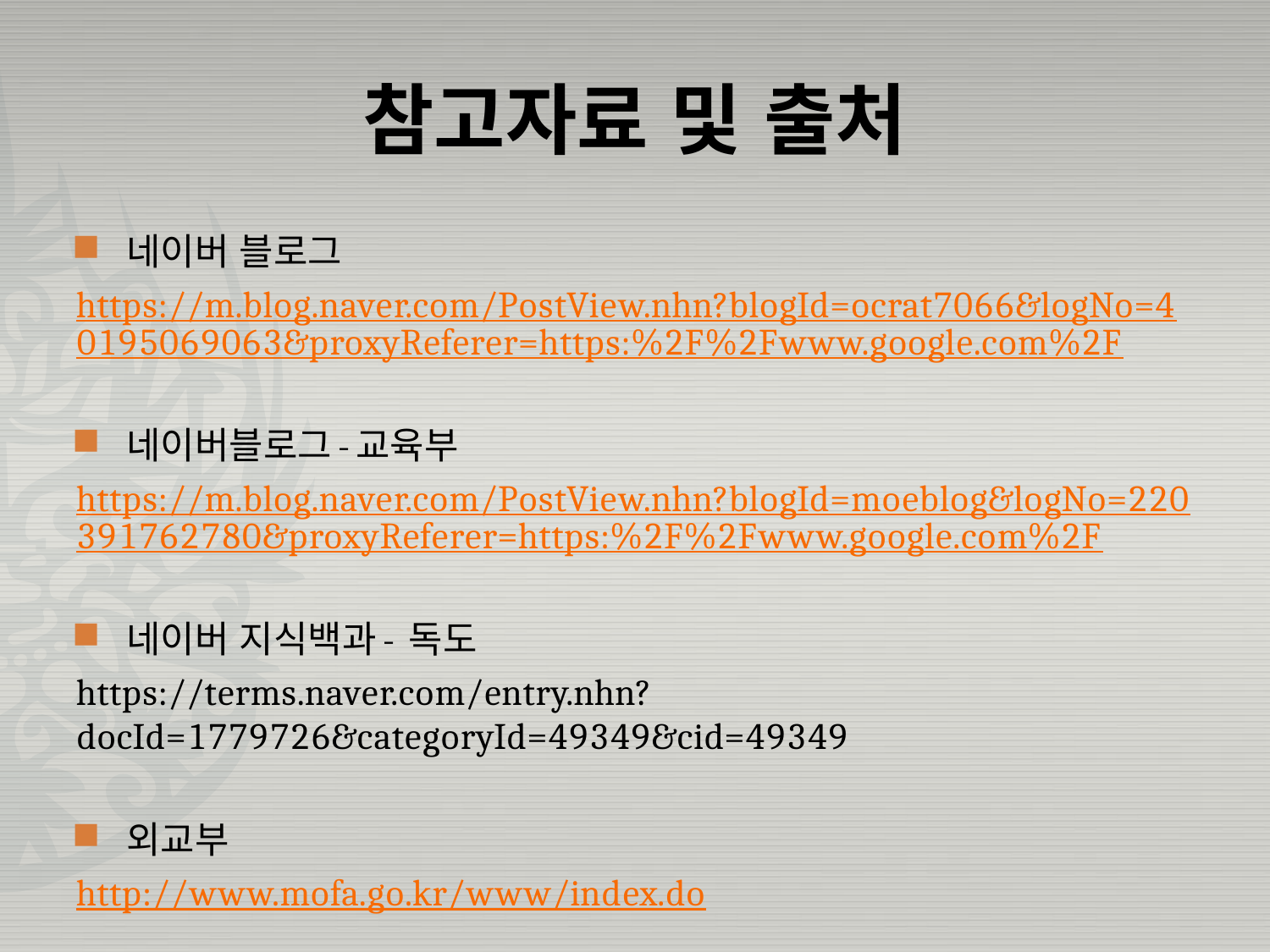

# 참고자료 및 출처
네이버 블로그
https://m.blog.naver.com/PostView.nhn?blogId=ocrat7066&logNo=40195069063&proxyReferer=https:%2F%2Fwww.google.com%2F

네이버블로그-교육부
https://m.blog.naver.com/PostView.nhn?blogId=moeblog&logNo=220391762780&proxyReferer=https:%2F%2Fwww.google.com%2F

네이버 지식백과- 독도
https://terms.naver.com/entry.nhn?docId=1779726&categoryId=49349&cid=49349

외교부
http://www.mofa.go.kr/www/index.do